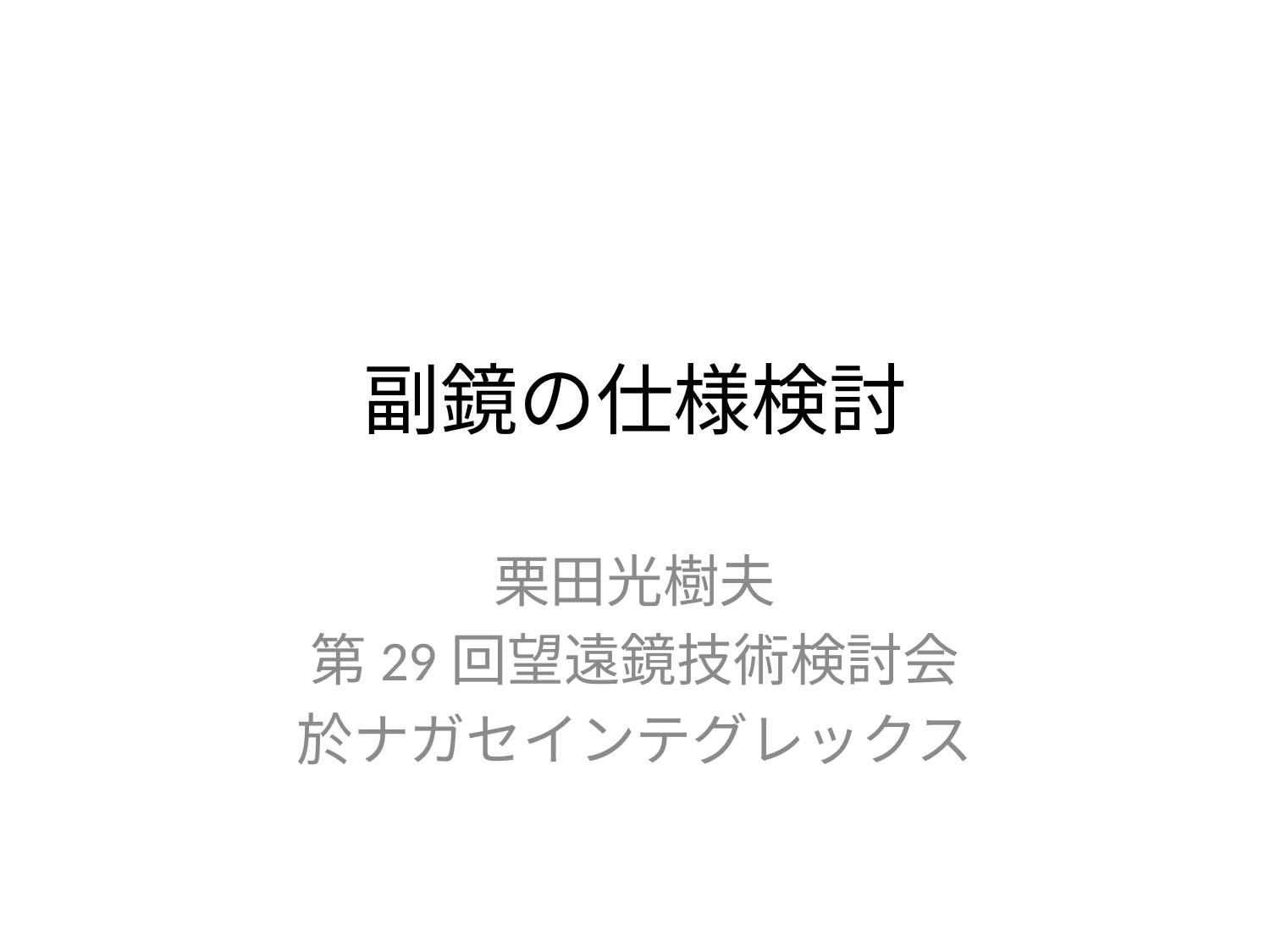

# 副鏡の仕様検討
栗田光樹夫
第29回望遠鏡技術検討会
於ナガセインテグレックス